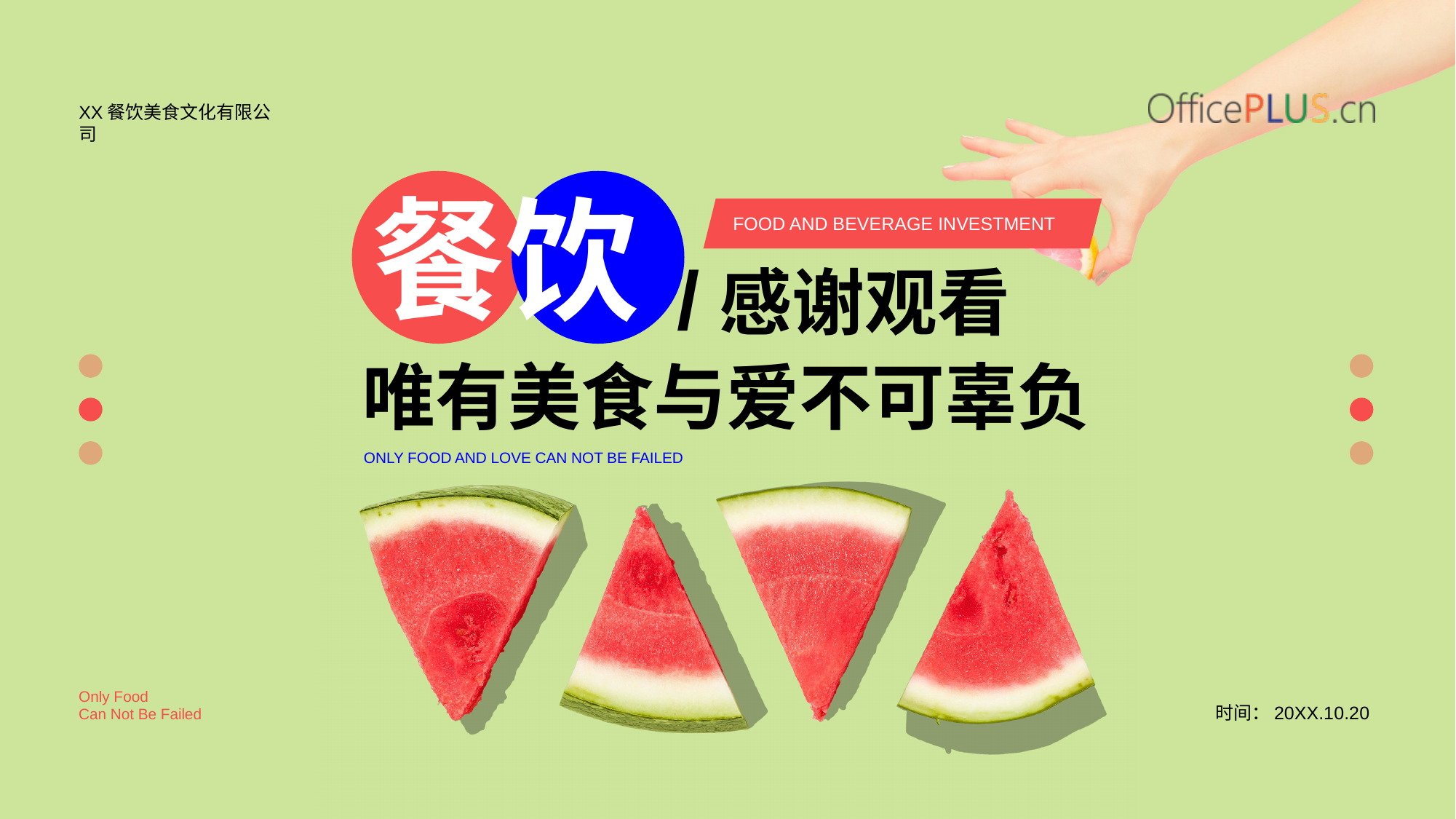

XX餐饮美食文化有限公司

餐饮

FOOD AND BEVERAGE INVESTMENT
/感谢观看
唯有美食与爱不可辜负

ONLY FOOD AND LOVE CAN NOT BE FAILED
Only Food
Can Not Be Failed
时间：20XX.10.20